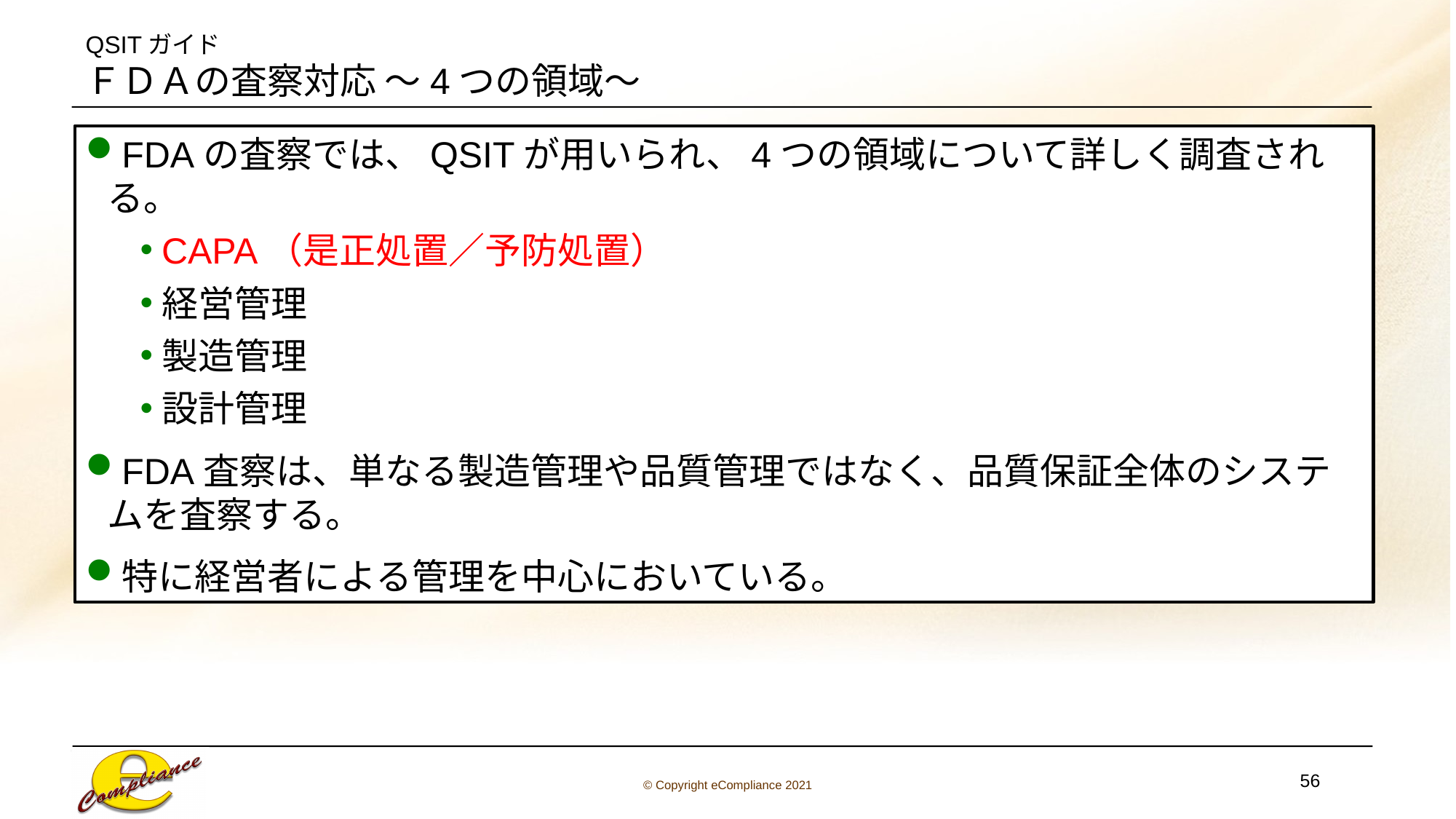

QSITガイド
ＦＤＡの査察対応 ～4つの領域～
FDAの査察では、QSITが用いられ、4つの領域について詳しく調査される。
CAPA（是正処置／予防処置）
経営管理
製造管理
設計管理
FDA査察は、単なる製造管理や品質管理ではなく、品質保証全体のシステムを査察する。
特に経営者による管理を中心においている。